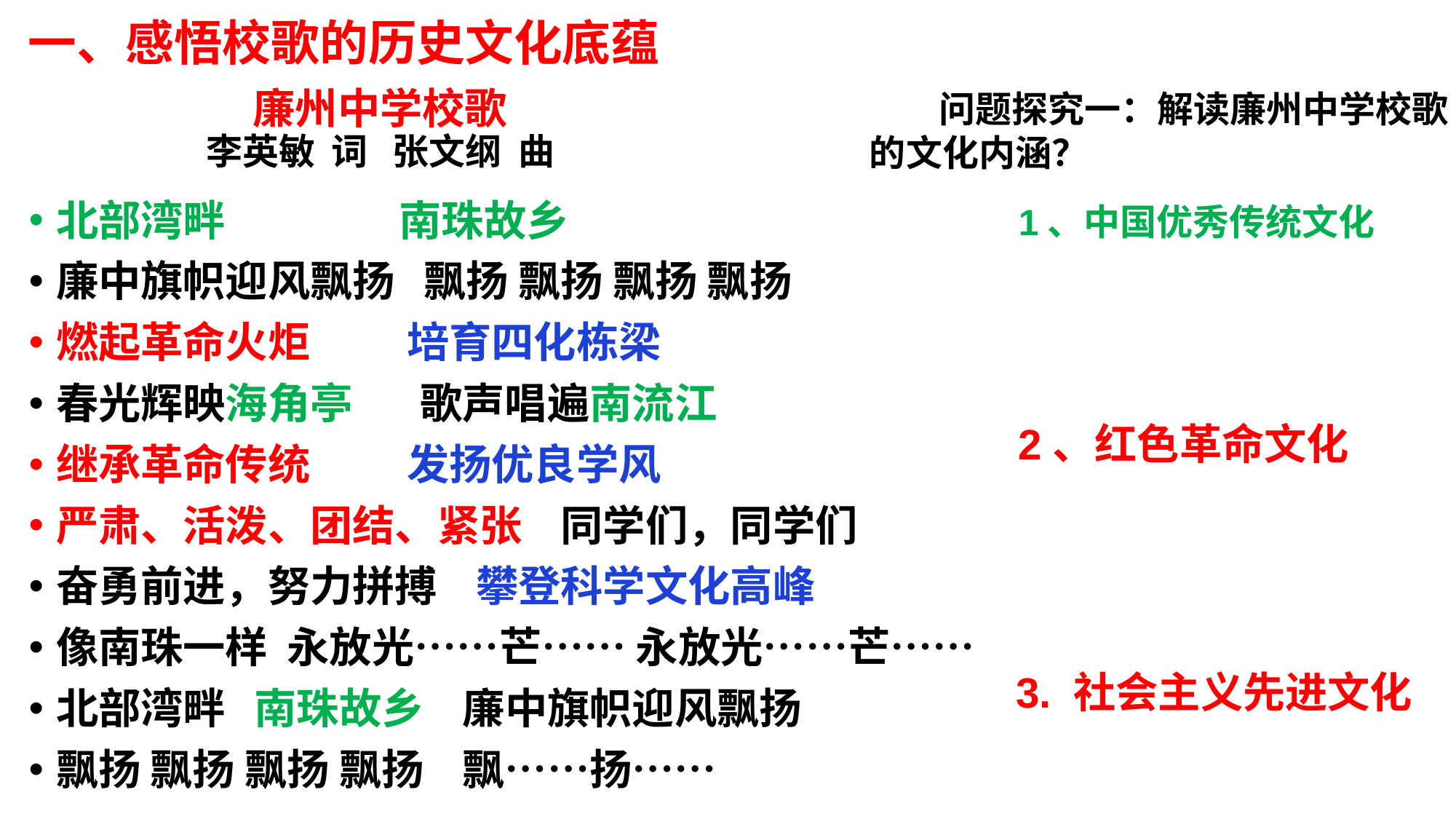

一、感悟校歌的历史文化底蕴
# 廉州中学校歌 李英敏  词   张文纲  曲
   问题探究一：解读廉州中学校歌的文化内涵？
北部湾畔                  南珠故乡
廉中旗帜迎风飘扬   飘扬 飘扬 飘扬 飘扬
燃起革命火炬          培育四化栋梁
春光辉映海角亭       歌声唱遍南流江
继承革命传统          发扬优良学风
严肃、活泼、团结、紧张    同学们，同学们
奋勇前进，努力拼搏    攀登科学文化高峰
像南珠一样  永放光……芒…… 永放光……芒……
北部湾畔   南珠故乡    廉中旗帜迎风飘扬
飘扬 飘扬 飘扬 飘扬    飘……扬……
1、中国优秀传统文化
2、红色革命文化
3. 社会主义先进文化